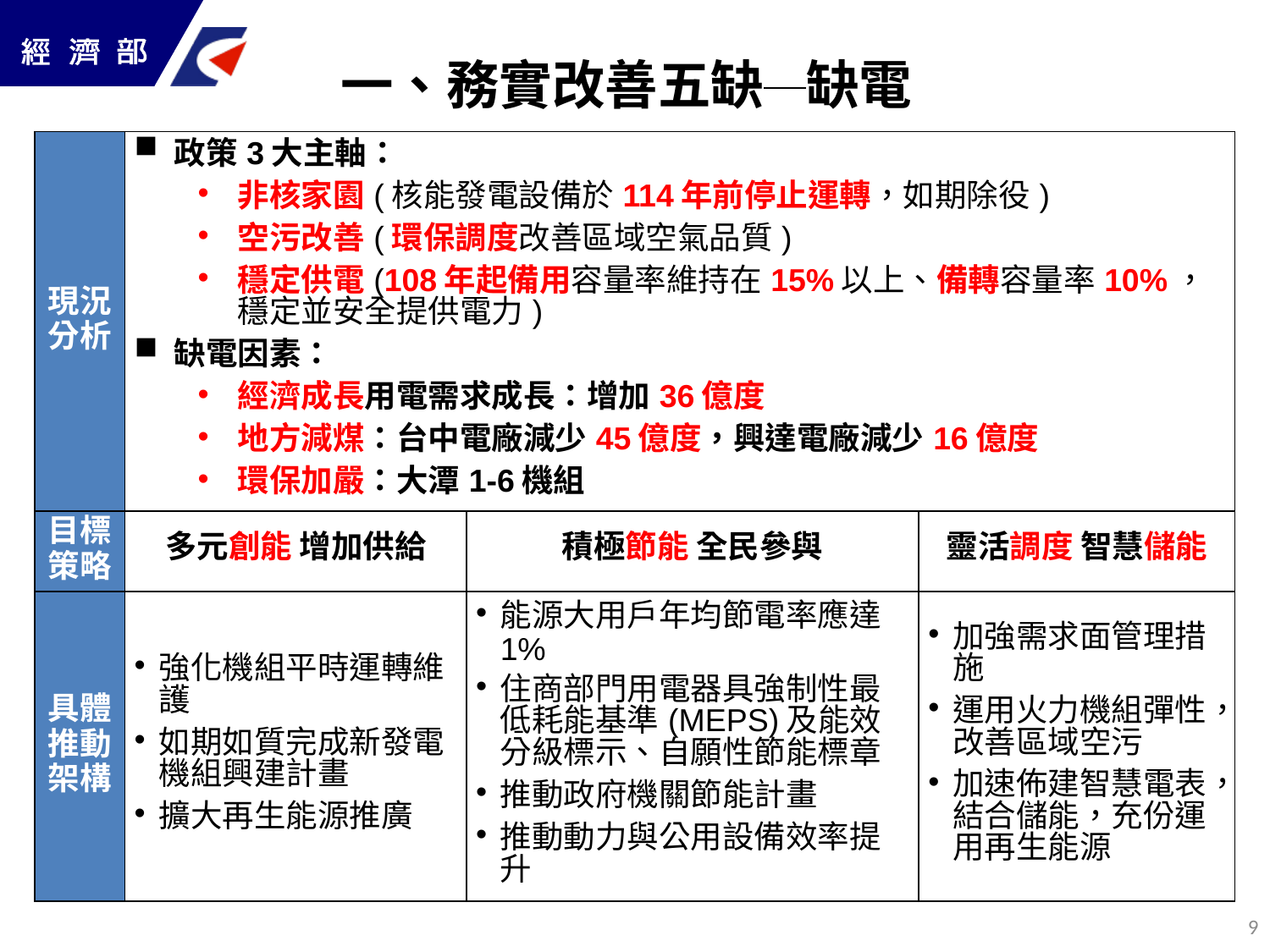

# 一、務實改善五缺─缺電
| 現況分析 | 政策3大主軸： 非核家園(核能發電設備於114年前停止運轉，如期除役) 空污改善(環保調度改善區域空氣品質) 穩定供電(108年起備用容量率維持在15%以上、備轉容量率10%，穩定並安全提供電力) 缺電因素： 經濟成長用電需求成長：增加36億度 地方減煤：台中電廠減少45億度，興達電廠減少16億度 環保加嚴：大潭1-6機組 |  |  |
| --- | --- | --- | --- |
| 目標策略 | 多元創能 增加供給 | 積極節能 全民參與 | 靈活調度 智慧儲能 |
| 具體推動架構 | 強化機組平時運轉維護 如期如質完成新發電機組興建計畫 擴大再生能源推廣 | 能源大用戶年均節電率應達1% 住商部門用電器具強制性最低耗能基準(MEPS)及能效分級標示、自願性節能標章 推動政府機關節能計畫 推動動力與公用設備效率提升 | 加強需求面管理措施 運用火力機組彈性，改善區域空污 加速佈建智慧電表，結合儲能，充份運用再生能源 |
9